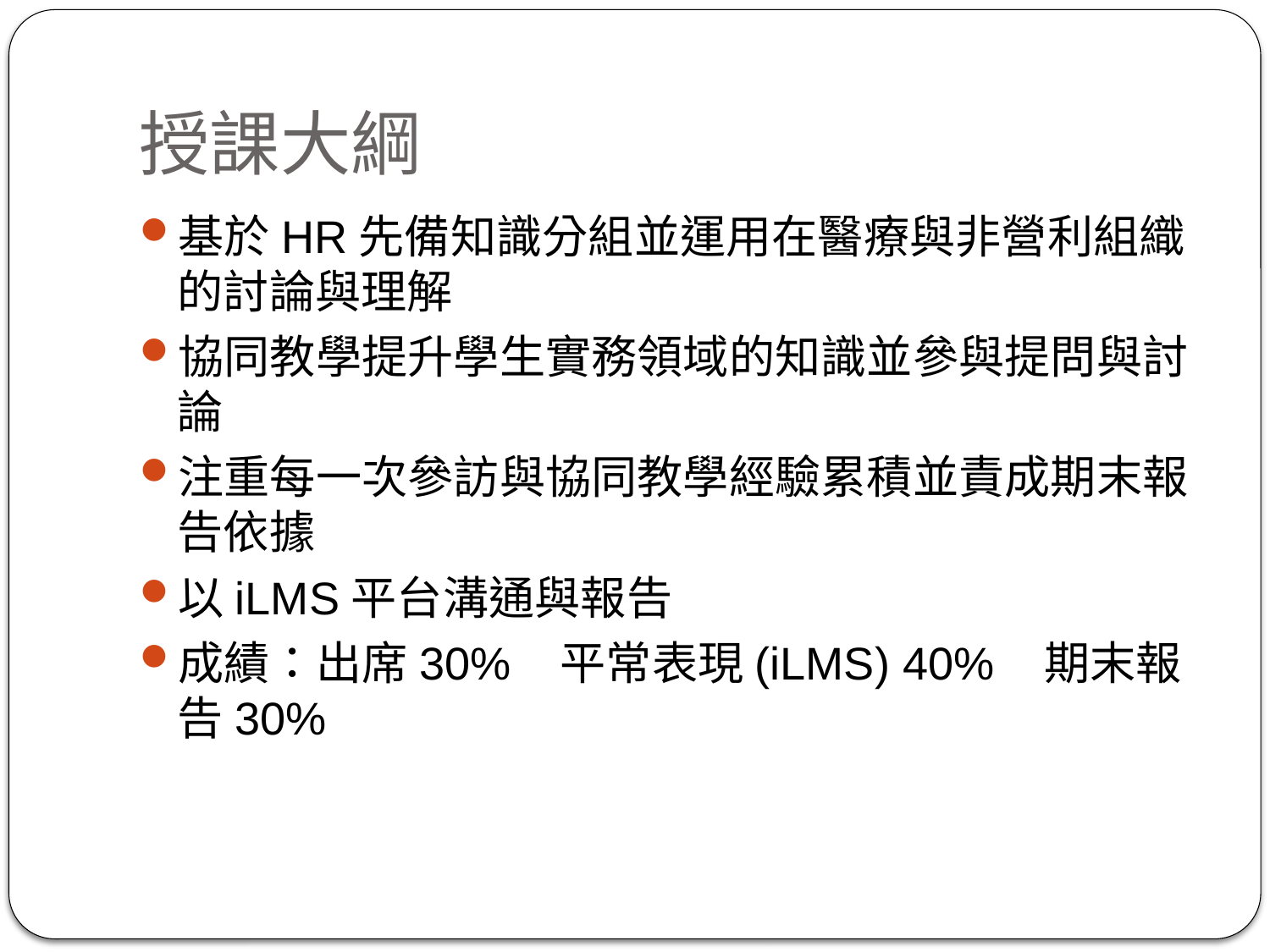

# 授課大綱
基於HR先備知識分組並運用在醫療與非營利組織的討論與理解
協同教學提升學生實務領域的知識並參與提問與討論
注重每一次參訪與協同教學經驗累積並責成期末報告依據
以iLMS平台溝通與報告
成績：出席30%   平常表現(iLMS) 40%   期末報告30%